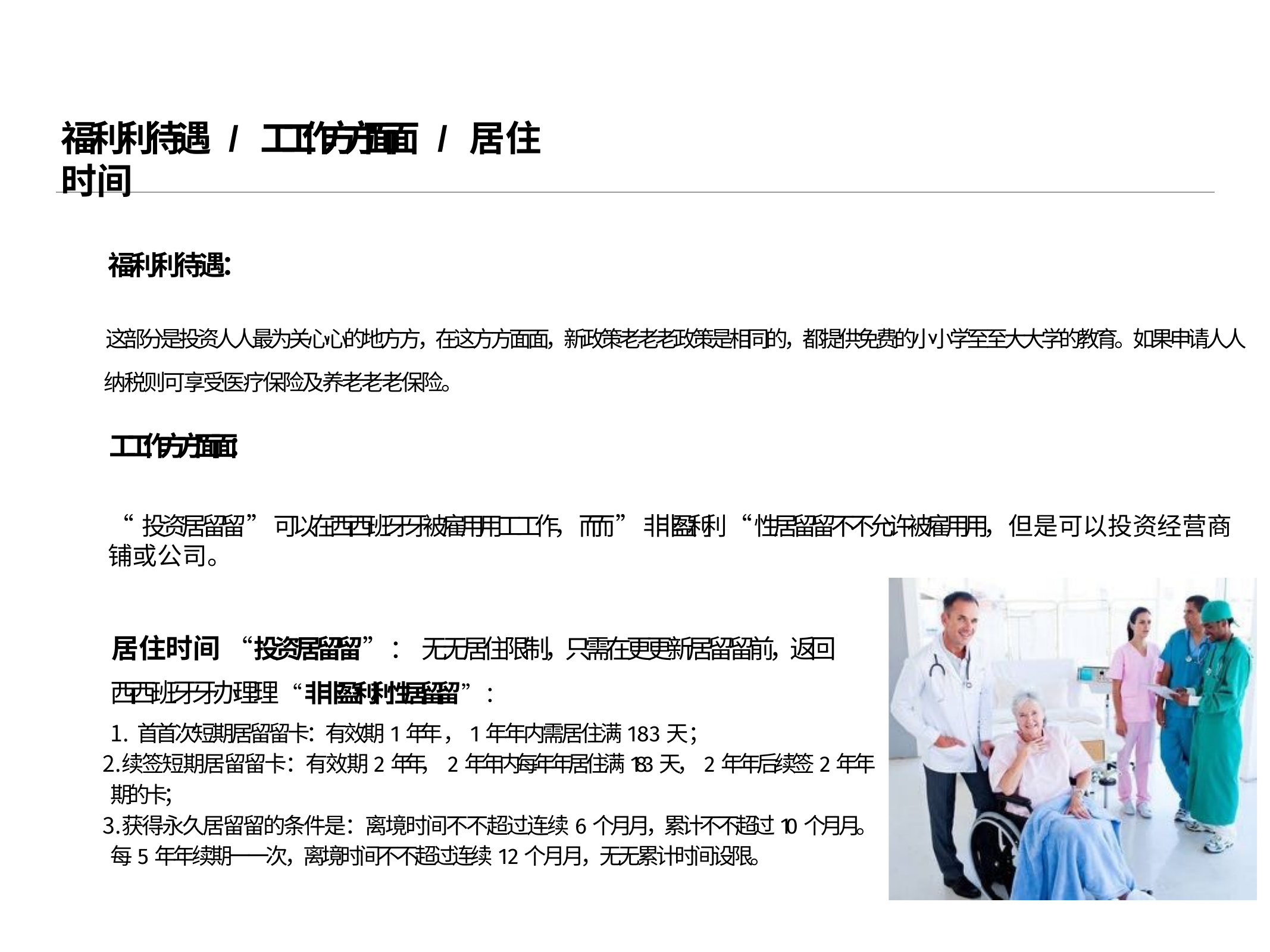

# 福利利待遇 / ⼯工作⽅方⾯面 / 居住时间
福利利待遇：
这部分是投资⼈人最为关⼼心的地⽅方，在这⽅方⾯面，新政策⽼老老政策是相同的，都提供免费的⼩小学⾄至⼤大学的教育。如果申请⼈人 纳税则可享受医疗保险及养⽼老老保险。

⼯工作⽅方⾯面：

“投资居留留”可以在⻄西班⽛牙被雇⽤用⼯工作，⽽而”⾮非盈利利“性居留留不不允许被雇⽤用，但是可以投资经营商铺或公司。

居住时间 “投资居留留”： ⽆无居住限制，只需在更更新居留留前，返回⻄西班⽛牙办理理 “⾮非盈利利性居留留”：
⾸首次短期居留留卡：有效期1年年，1年年内需居住满183天；
续签短期居留留卡：有效期2年年，2年年内每年年居住满183天，2年年后续签2年年期的 卡；
获得永久居留留的条件是：离境时间不不超过连续6个⽉月，累计不不超过10个⽉月。 每5年年续期⼀一次，离境时间不不超过连续12个⽉月，⽆无累计时间设限。